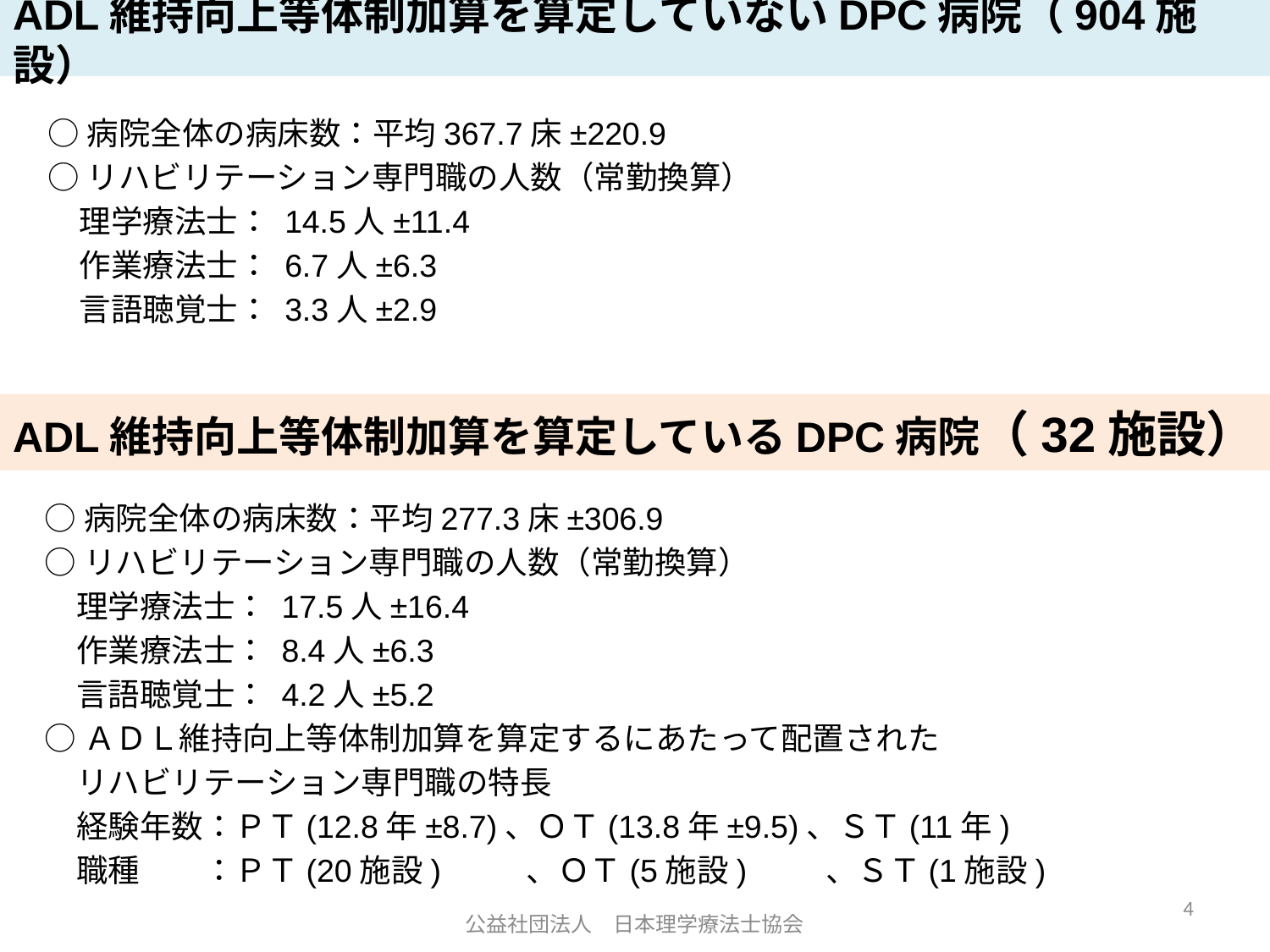

# ADL維持向上等体制加算を算定していないDPC病院（904施設）
○病院全体の病床数：平均367.7床±220.9
○リハビリテーション専門職の人数（常勤換算）
　理学療法士： 14.5人±11.4
　作業療法士： 6.7人±6.3
　言語聴覚士： 3.3人±2.9
ADL維持向上等体制加算を算定しているDPC病院（32施設）
○病院全体の病床数：平均277.3床±306.9
○リハビリテーション専門職の人数（常勤換算）
　理学療法士： 17.5人±16.4
　作業療法士： 8.4人±6.3
　言語聴覚士： 4.2人±5.2
○ＡＤＬ維持向上等体制加算を算定するにあたって配置された
　リハビリテーション専門職の特長
　経験年数：ＰＴ(12.8年±8.7)、ＯＴ(13.8年±9.5)、ＳＴ(11年)
　職種　　：ＰＴ(20施設)　　  、ＯＴ(5施設)        、ＳＴ(1施設)
4
公益社団法人　日本理学療法士協会